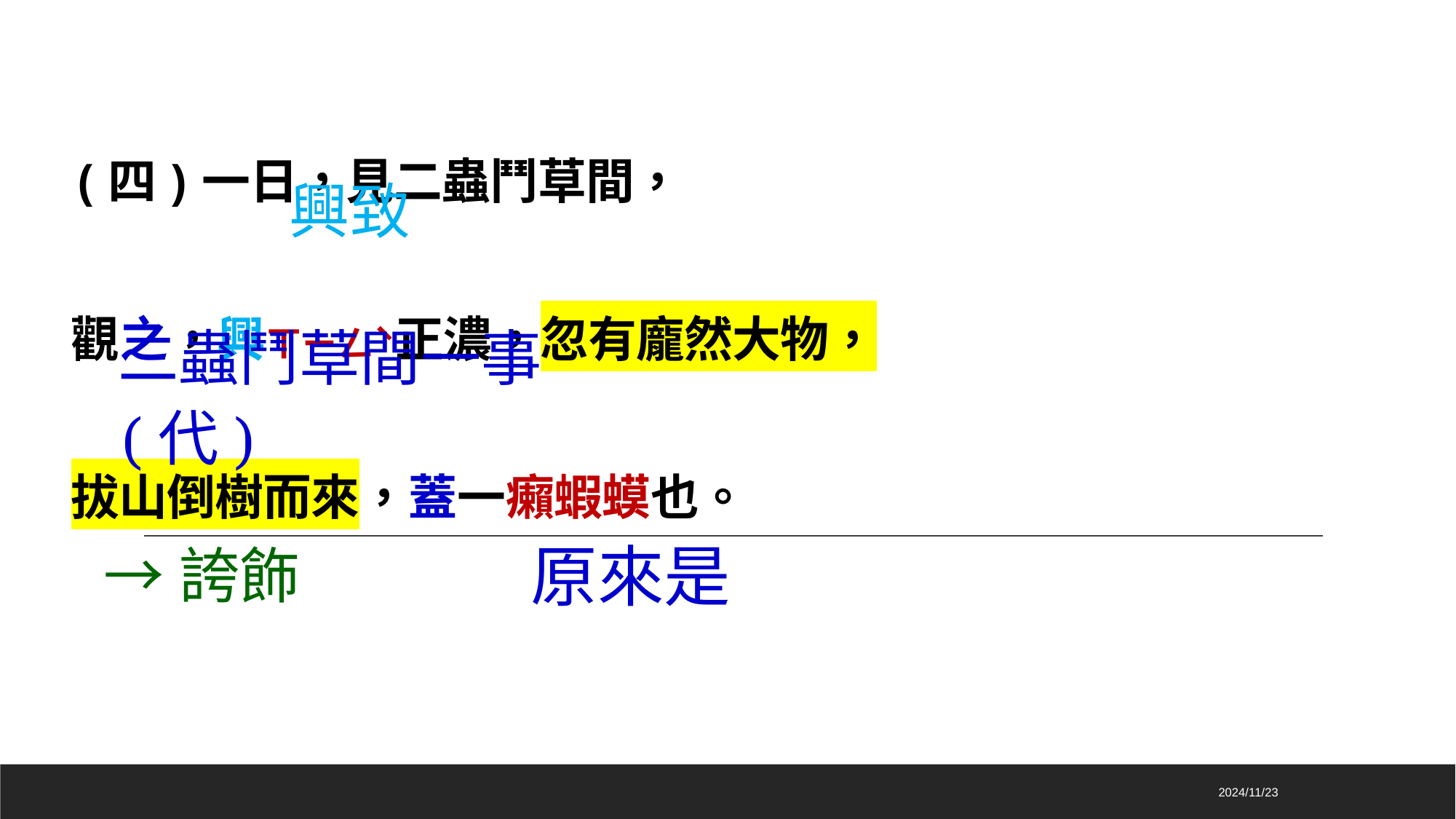

# (四)一日，見二蟲鬥草間， 觀之，興ㄒㄧㄥˋ正濃，忽有龐然大物， 拔山倒樹而來，蓋一癩蝦蟆也。
興致
二蟲鬥草間一事(代)
原來是
→誇飾

2024/11/23